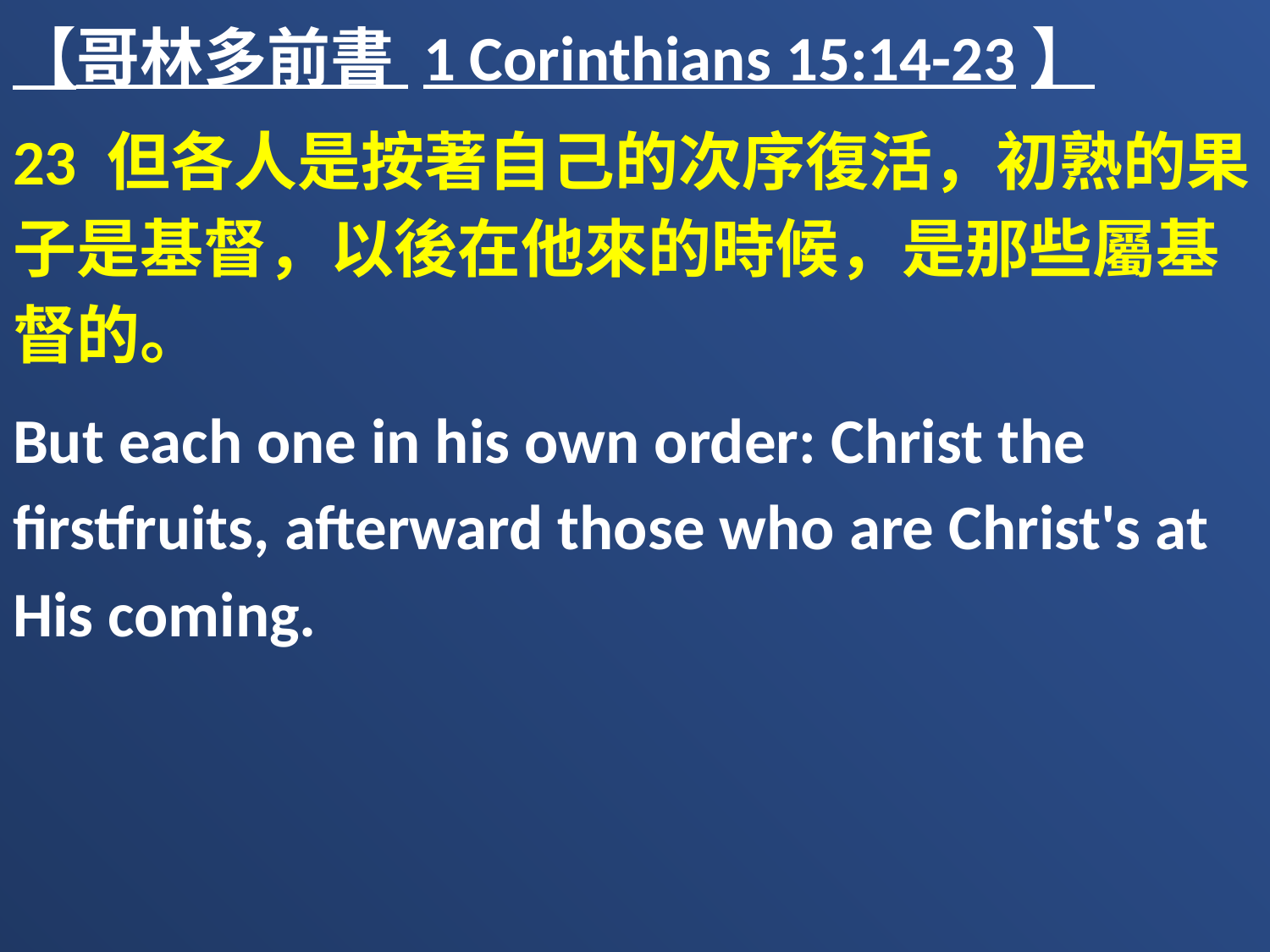

【哥林多前書 1 Corinthians 15:14-23】
23 但各人是按著自己的次序復活，初熟的果子是基督，以後在他來的時候，是那些屬基督的。
But each one in his own order: Christ the firstfruits, afterward those who are Christ's at His coming.